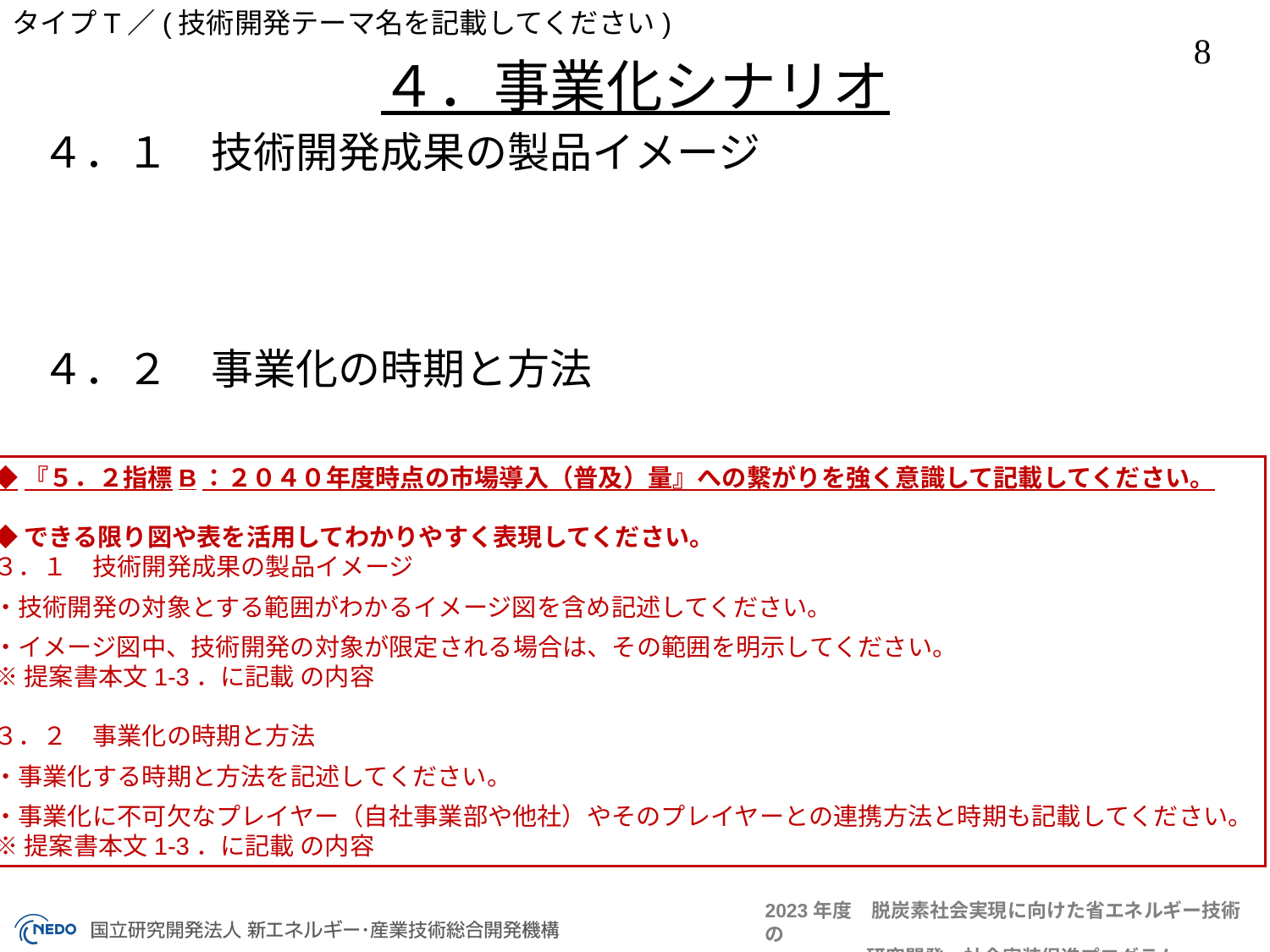

４．事業化シナリオ
４．１　技術開発成果の製品イメージ

４．２　事業化の時期と方法

◆『５．２指標B：２０４０年度時点の市場導入（普及）量』への繋がりを強く意識して記載してください。

◆できる限り図や表を活用してわかりやすく表現してください。
３．１　技術開発成果の製品イメージ
・技術開発の対象とする範囲がわかるイメージ図を含め記述してください。
・イメージ図中、技術開発の対象が限定される場合は、その範囲を明示してください。
※提案書本文1-3．に記載 の内容

３．２　事業化の時期と方法
・事業化する時期と方法を記述してください。
・事業化に不可欠なプレイヤー（自社事業部や他社）やそのプレイヤーとの連携方法と時期も記載してください。
※提案書本文1-3．に記載 の内容